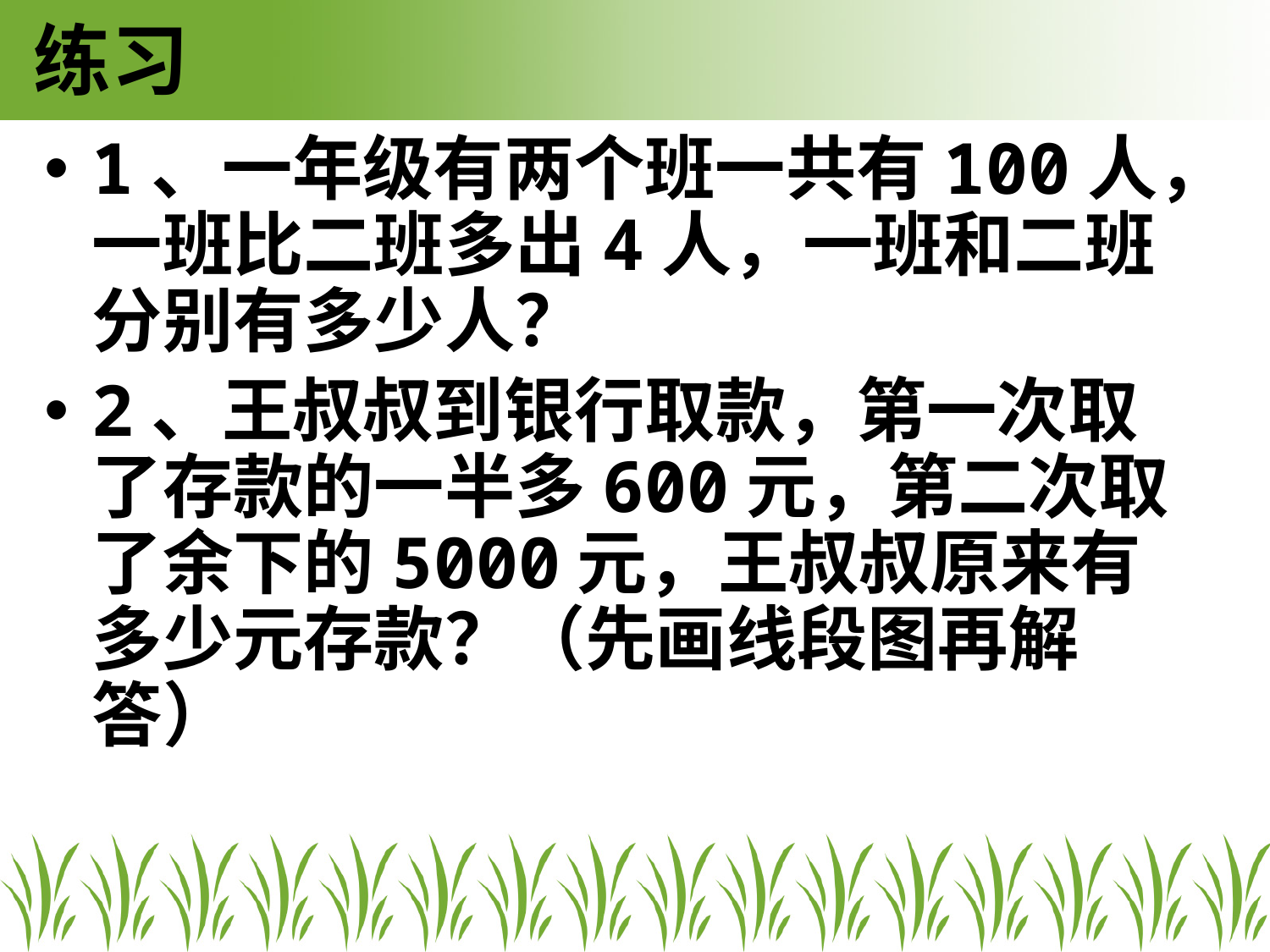

# 练习
1、一年级有两个班一共有100人，一班比二班多出4人，一班和二班分别有多少人？
2、王叔叔到银行取款，第一次取了存款的一半多600元，第二次取了余下的5000元，王叔叔原来有多少元存款？（先画线段图再解答）